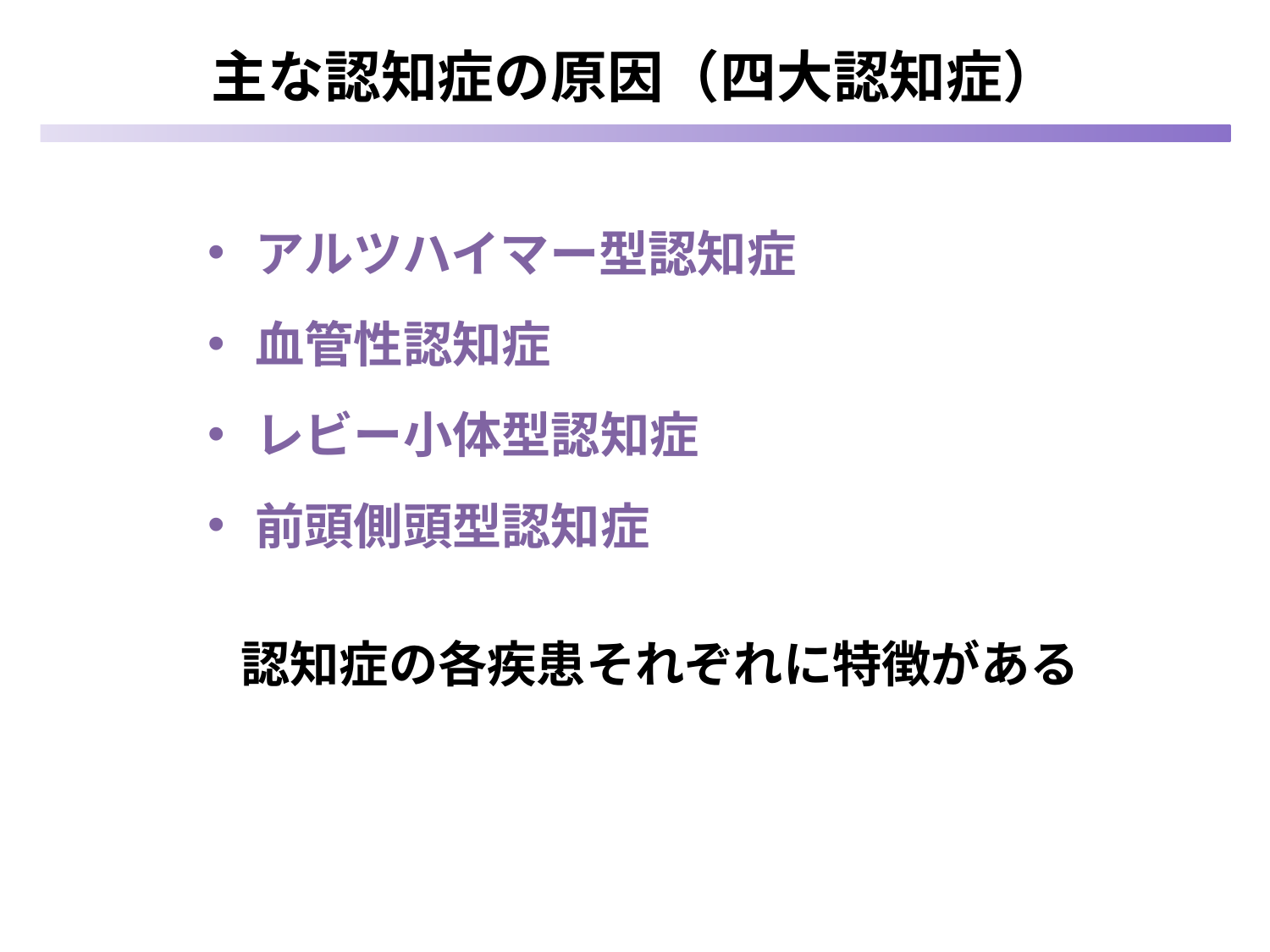

# 主な認知症の原因（四大認知症）

アルツハイマー型認知症
血管性認知症
レビー小体型認知症
前頭側頭型認知症

認知症の各疾患それぞれに特徴がある